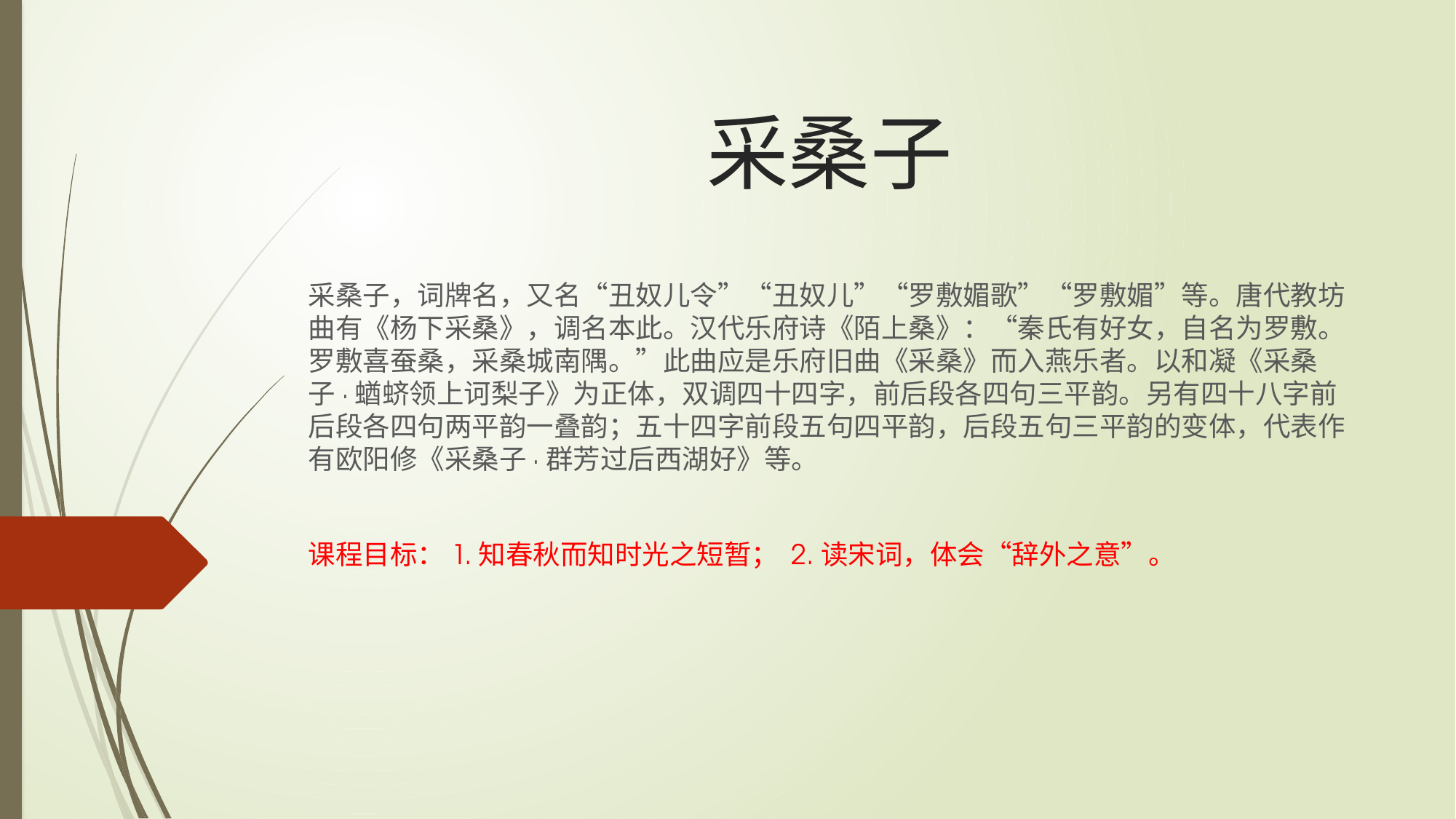

# 采桑子
采桑子，词牌名，又名“丑奴儿令”“丑奴儿”“罗敷媚歌”“罗敷媚”等。唐代教坊曲有《杨下采桑》，调名本此。汉代乐府诗《陌上桑》：“秦氏有好女，自名为罗敷。罗敷喜蚕桑，采桑城南隅。”此曲应是乐府旧曲《采桑》而入燕乐者。以和凝《采桑子·蝤蛴领上诃梨子》为正体，双调四十四字，前后段各四句三平韵。另有四十八字前后段各四句两平韵一叠韵；五十四字前段五句四平韵，后段五句三平韵的变体，代表作有欧阳修《采桑子·群芳过后西湖好》等。

课程目标：1.知春秋而知时光之短暂； 2.读宋词，体会“辞外之意”。